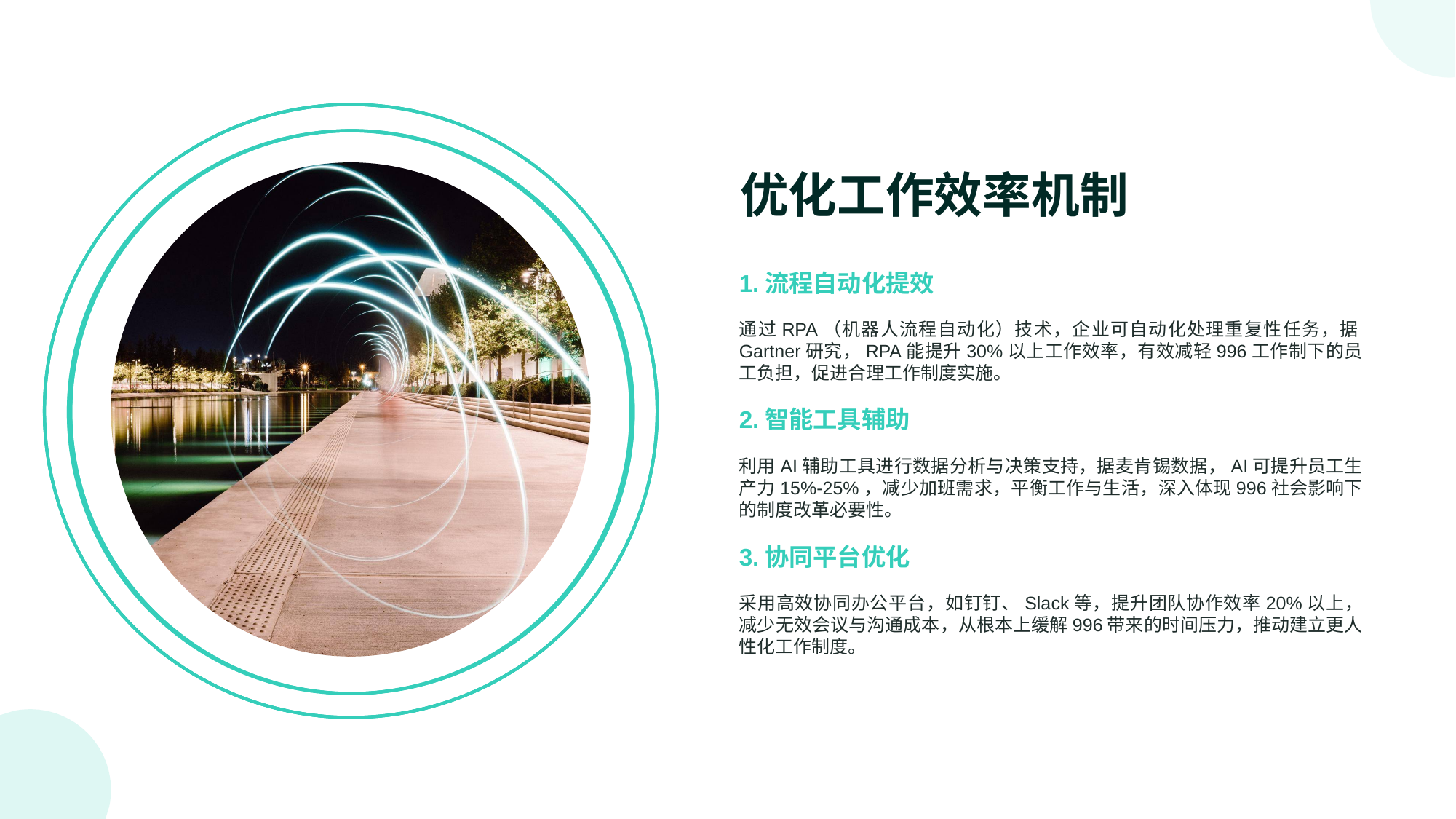

优化工作效率机制

1.流程自动化提效
通过RPA（机器人流程自动化）技术，企业可自动化处理重复性任务，据Gartner研究，RPA能提升30%以上工作效率，有效减轻996工作制下的员工负担，促进合理工作制度实施。
2.智能工具辅助
利用AI辅助工具进行数据分析与决策支持，据麦肯锡数据，AI可提升员工生产力15%-25%，减少加班需求，平衡工作与生活，深入体现996社会影响下的制度改革必要性。
3.协同平台优化
采用高效协同办公平台，如钉钉、Slack等，提升团队协作效率20%以上，减少无效会议与沟通成本，从根本上缓解996带来的时间压力，推动建立更人性化工作制度。